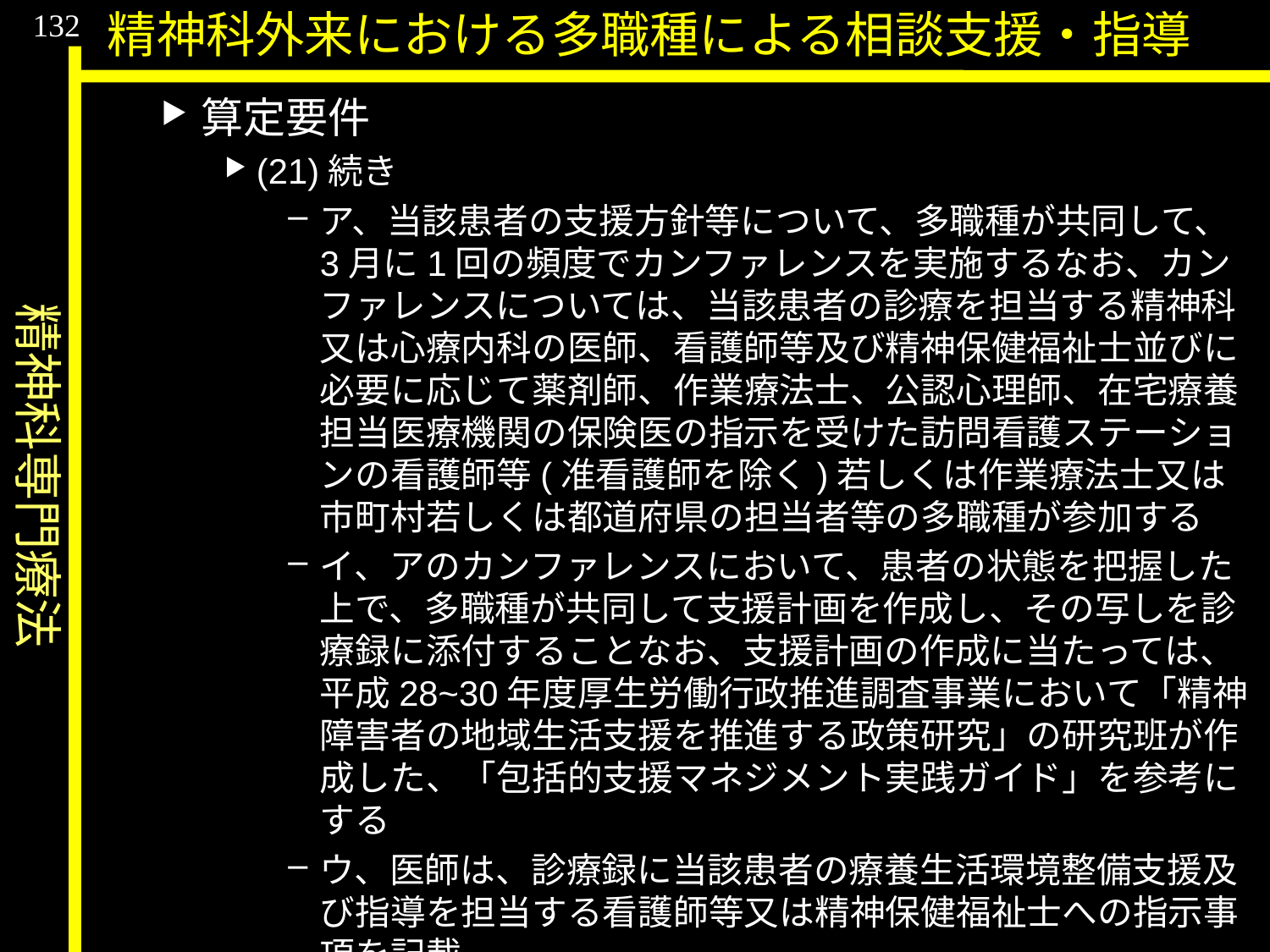

精神科専門療法
132
精神科外来における多職種による相談支援・指導

算定要件
(21)続き
ア、当該患者の支援方針等について、多職種が共同して、3月に1回の頻度でカンファレンスを実施するなお、カンファレンスについては、当該患者の診療を担当する精神科又は心療内科の医師、看護師等及び精神保健福祉士並びに必要に応じて薬剤師、作業療法士、公認心理師、在宅療養担当医療機関の保険医の指示を受けた訪問看護ステーションの看護師等(准看護師を除く)若しくは作業療法士又は市町村若しくは都道府県の担当者等の多職種が参加する
イ、アのカンファレンスにおいて、患者の状態を把握した上で、多職種が共同して支援計画を作成し、その写しを診療録に添付することなお、支援計画の作成に当たっては、平成28~30年度厚生労働行政推進調査事業において「精神障害者の地域生活支援を推進する政策研究」の研究班が作成した、「包括的支援マネジメント実践ガイド」を参考にする
ウ、医師は、診療録に当該患者の療養生活環境整備支援及び指導を担当する看護師等又は精神保健福祉士への指示事項を記載